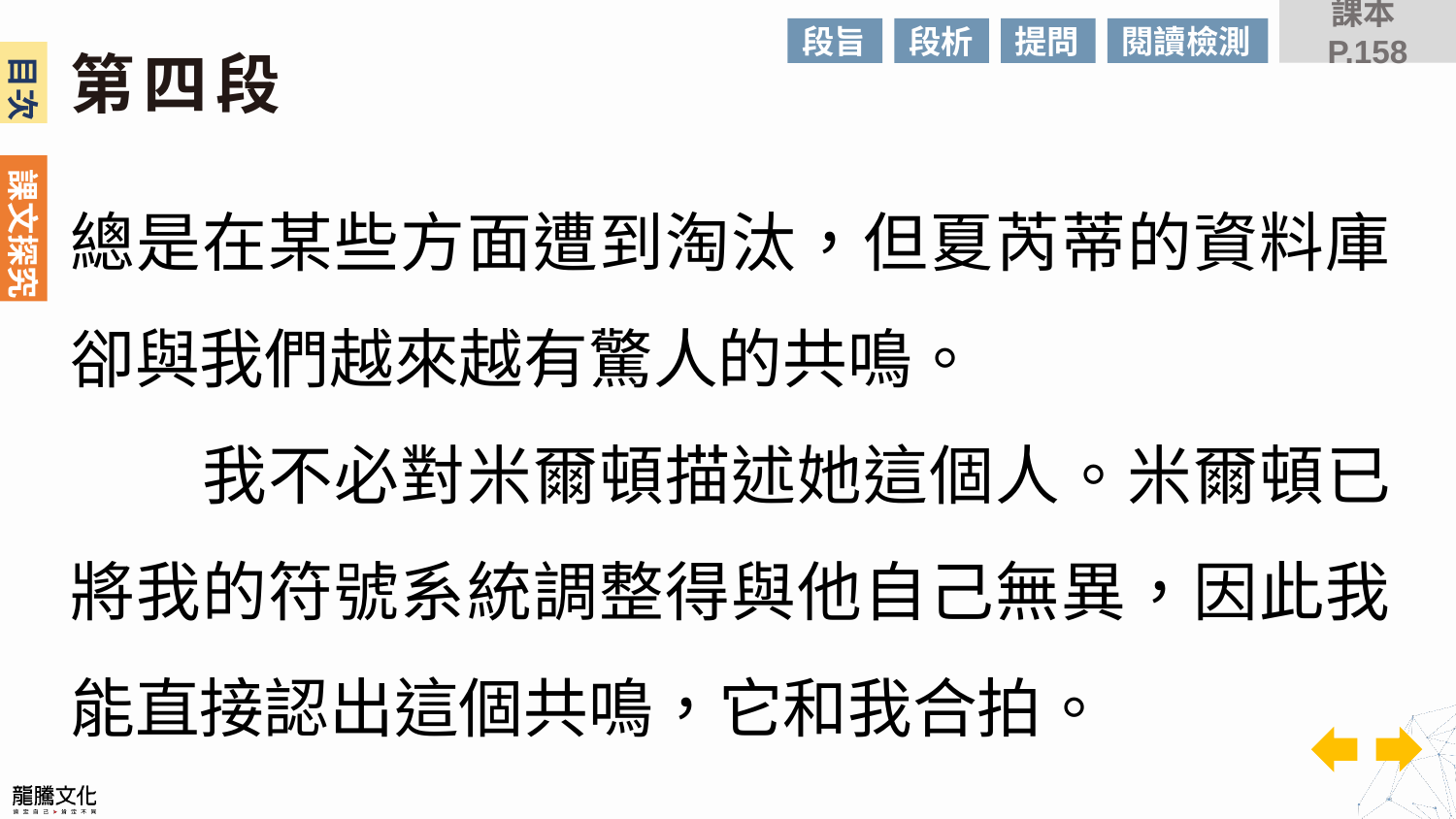

課本P.158
段旨
段析
提問
閱讀檢測
第四段
總是在某些方面遭到淘汰，但夏芮蒂的資料庫卻與我們越來越有驚人的共鳴。
　　我不必對米爾頓描述她這個人。米爾頓已將我的符號系統調整得與他自己無異，因此我能直接認出這個共鳴，它和我合拍。